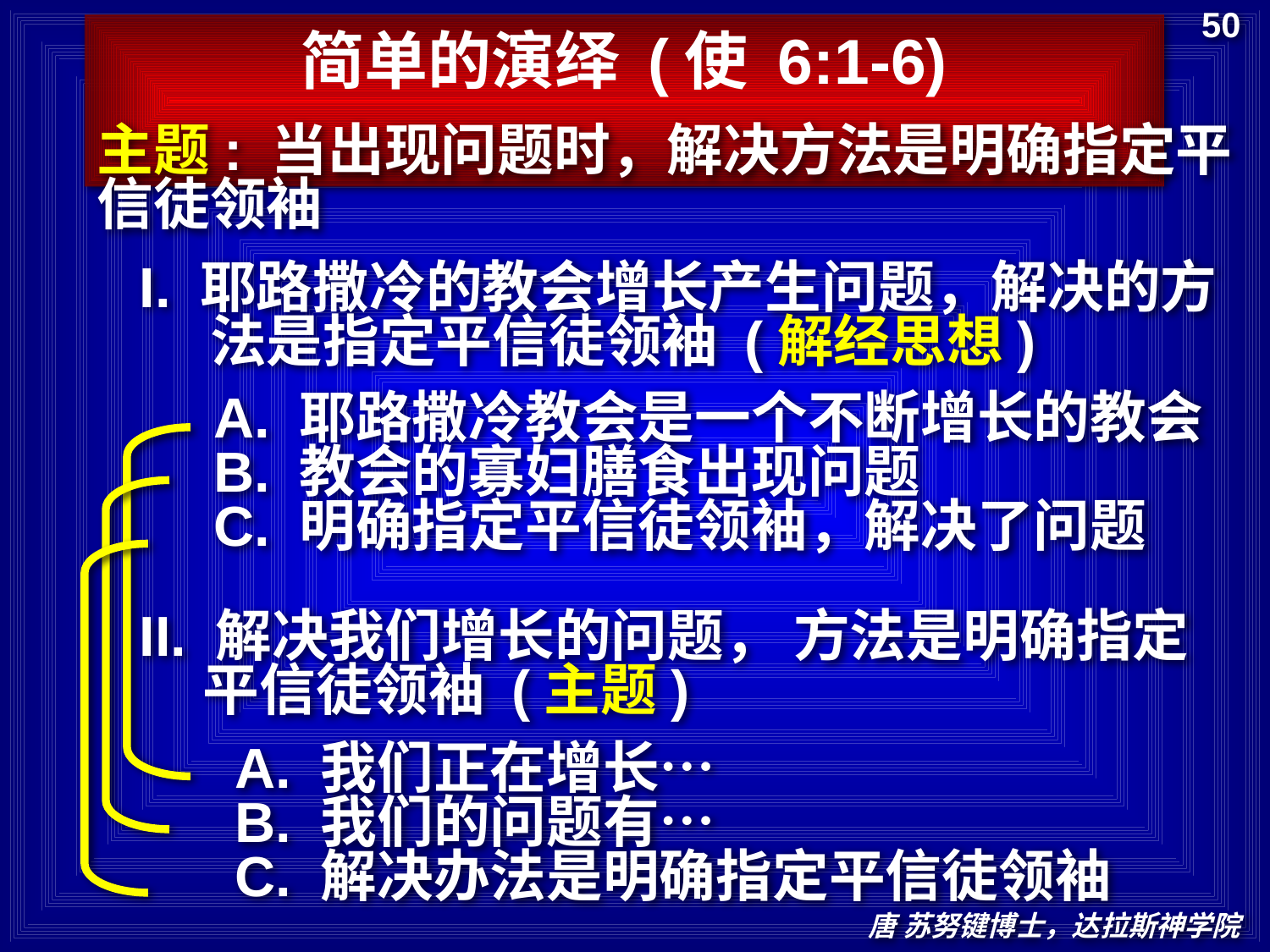

50
简单的演绎 (使 6:1-6)
主题: 当出现问题时，解决方法是明确指定平信徒领袖
I. 耶路撒冷的教会增长产生问题，解决的方法是指定平信徒领袖 (解经思想)
A. 耶路撒冷教会是一个不断增长的教会
B. 教会的寡妇膳食出现问题
C. 明确指定平信徒领袖，解决了问题

II. 解决我们增长的问题， 方法是明确指定平信徒领袖 (主题)
A. 我们正在增长…
B. 我们的问题有…
C. 解决办法是明确指定平信徒领袖
唐 苏努键博士，达拉斯神学院